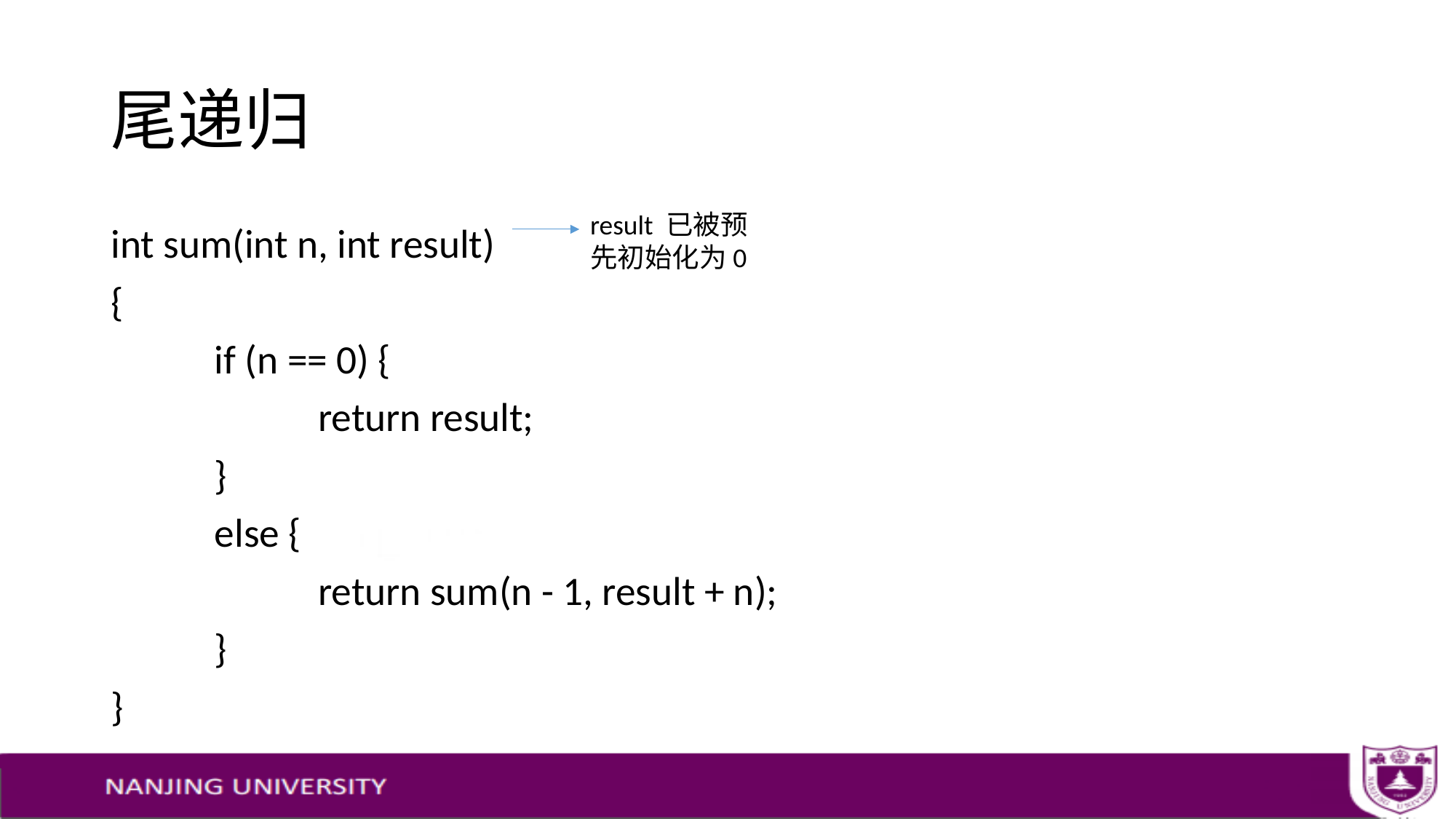

# 尾递归
result 已被预先初始化为0
int sum(int n, int result)
{
	if (n == 0) {
		return result;
	}
	else {
		return sum(n - 1, result + n);
	}
}